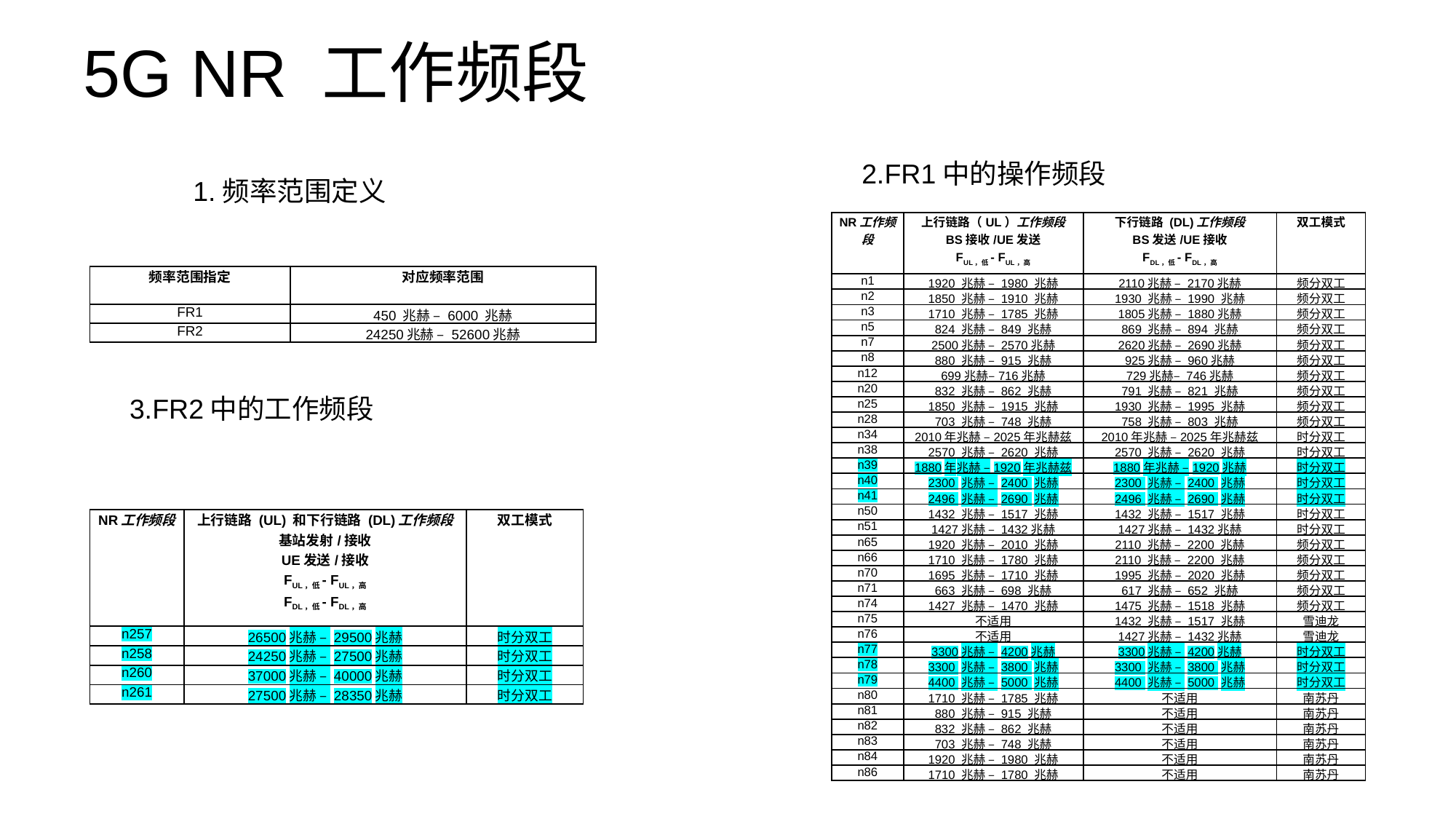

# 5G NR 工作频段
2.FR1中的操作频段
1.频率范围定义
| NR工作频段 | 上行链路（UL）工作频段 BS接收/UE发送 FUL，低- FUL，高 | 下行链路 (DL)工作频段 BS发送/UE接收 FDL，低- FDL，高 | 双工模式 |
| --- | --- | --- | --- |
| n1 | 1920 兆赫 – 1980 兆赫 | 2110兆赫 – 2170兆赫 | 频分双工 |
| n2 | 1850 兆赫 – 1910 兆赫 | 1930 兆赫 – 1990 兆赫 | 频分双工 |
| n3 | 1710 兆赫 – 1785 兆赫 | 1805兆赫 – 1880兆赫 | 频分双工 |
| n5 | 824 兆赫 – 849 兆赫 | 869 兆赫 – 894 兆赫 | 频分双工 |
| n7 | 2500兆赫 – 2570兆赫 | 2620兆赫 – 2690兆赫 | 频分双工 |
| n8 | 880 兆赫 – 915 兆赫 | 925兆赫 – 960兆赫 | 频分双工 |
| n12 | 699兆赫–716兆赫 | 729兆赫– 746兆赫 | 频分双工 |
| n20 | 832 兆赫 – 862 兆赫 | 791 兆赫 – 821 兆赫 | 频分双工 |
| n25 | 1850 兆赫 – 1915 兆赫 | 1930 兆赫 – 1995 兆赫 | 频分双工 |
| n28 | 703 兆赫 – 748 兆赫 | 758 兆赫 – 803 兆赫 | 频分双工 |
| n34 | 2010年兆赫 –2025年兆赫兹 | 2010年兆赫 –2025年兆赫兹 | 时分双工 |
| n38 | 2570 兆赫 – 2620 兆赫 | 2570 兆赫 – 2620 兆赫 | 时分双工 |
| n39 | 1880年兆赫 –1920年兆赫兹 | 1880年兆赫 –1920兆赫 | 时分双工 |
| n40 | 2300 兆赫 – 2400 兆赫 | 2300 兆赫 – 2400 兆赫 | 时分双工 |
| n41 | 2496 兆赫 – 2690 兆赫 | 2496 兆赫 – 2690 兆赫 | 时分双工 |
| n50 | 1432 兆赫 – 1517 兆赫 | 1432 兆赫 – 1517 兆赫 | 时分双工 |
| n51 | 1427兆赫 – 1432兆赫 | 1427兆赫 – 1432兆赫 | 时分双工 |
| n65 | 1920 兆赫 – 2010 兆赫 | 2110 兆赫 – 2200 兆赫 | 频分双工 |
| n66 | 1710 兆赫 – 1780 兆赫 | 2110 兆赫 – 2200 兆赫 | 频分双工 |
| n70 | 1695 兆赫 – 1710 兆赫 | 1995 兆赫 – 2020 兆赫 | 频分双工 |
| n71 | 663 兆赫 – 698 兆赫 | 617 兆赫 – 652 兆赫 | 频分双工 |
| n74 | 1427 兆赫 – 1470 兆赫 | 1475 兆赫 – 1518 兆赫 | 频分双工 |
| n75 | 不适用 | 1432 兆赫 – 1517 兆赫 | 雪迪龙 |
| n76 | 不适用 | 1427兆赫 – 1432兆赫 | 雪迪龙 |
| n77 | 3300兆赫 – 4200兆赫 | 3300兆赫 – 4200兆赫 | 时分双工 |
| n78 | 3300 兆赫 – 3800 兆赫 | 3300 兆赫 – 3800 兆赫 | 时分双工 |
| n79 | 4400 兆赫 – 5000 兆赫 | 4400 兆赫 – 5000 兆赫 | 时分双工 |
| n80 | 1710 兆赫 – 1785 兆赫 | 不适用 | 南苏丹 |
| n81 | 880 兆赫 – 915 兆赫 | 不适用 | 南苏丹 |
| n82 | 832 兆赫 – 862 兆赫 | 不适用 | 南苏丹 |
| n83 | 703 兆赫 – 748 兆赫 | 不适用 | 南苏丹 |
| n84 | 1920 兆赫 – 1980 兆赫 | 不适用 | 南苏丹 |
| n86 | 1710 兆赫 – 1780 兆赫 | 不适用 | 南苏丹 |
| 频率范围指定 | 对应频率范围 |
| --- | --- |
| FR1 | 450 兆赫 – 6000 兆赫 |
| FR2 | 24250兆赫 – 52600兆赫 |
3.FR2中的工作频段
| NR工作频段 | 上行链路 (UL) 和下行链路 (DL)工作频段 基站发射/接收 UE发送/接收 FUL，低- FUL，高 FDL，低- FDL，高 | 双工模式 |
| --- | --- | --- |
| n257 | 26500兆赫 – 29500兆赫 | 时分双工 |
| n258 | 24250兆赫 – 27500兆赫 | 时分双工 |
| n260 | 37000兆赫 – 40000兆赫 | 时分双工 |
| n261 | 27500兆赫 – 28350兆赫 | 时分双工 |